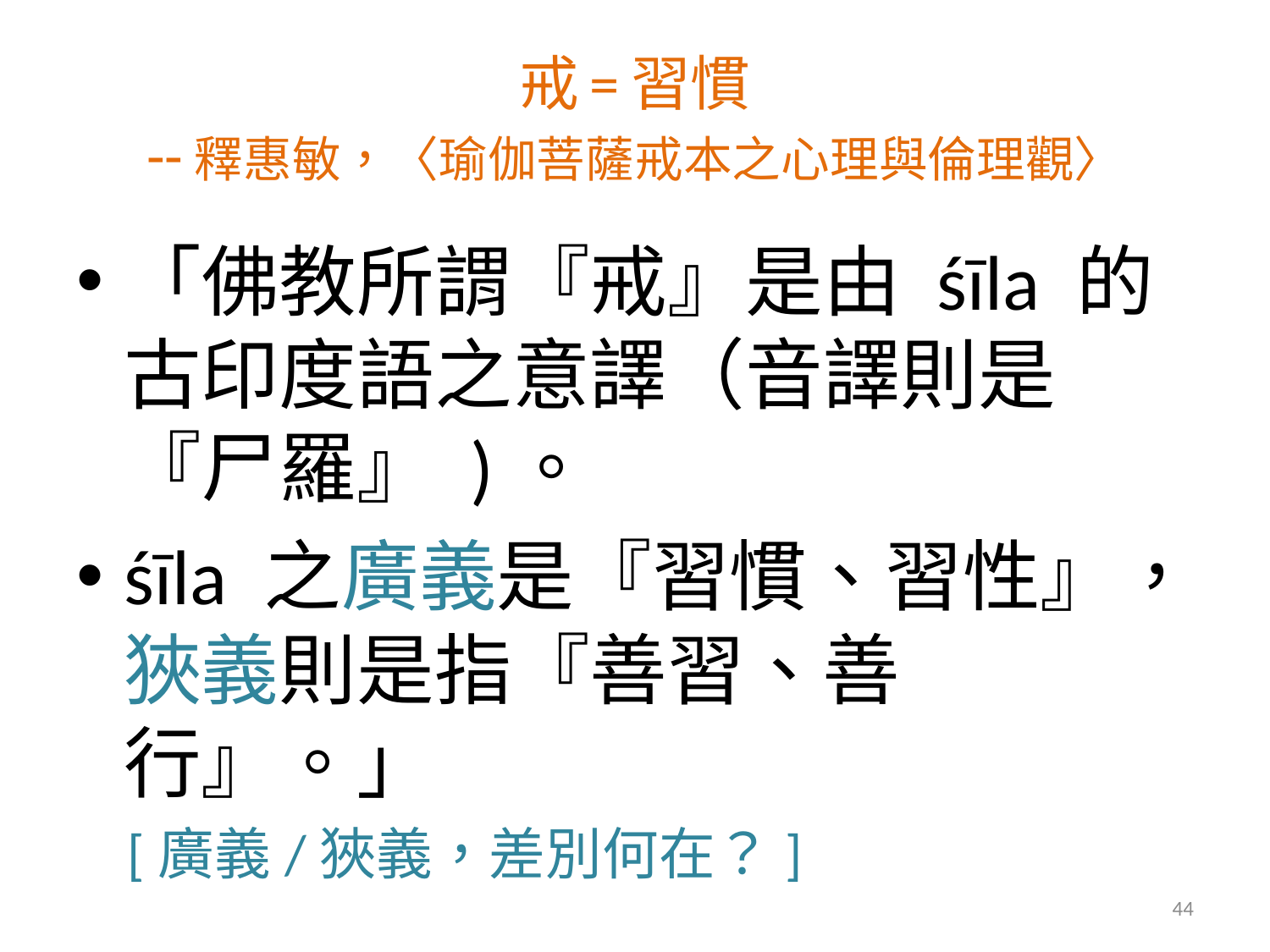

# 戒=習慣 --釋惠敏，〈瑜伽菩薩戒本之心理與倫理觀〉
「佛教所謂『戒』是由 śīla 的古印度語之意譯（音譯則是『尸羅』 )。
śīla 之廣義是『習慣、習性』，狹義則是指『善習、善行』。」
    [廣義/狹義，差別何在？]

44